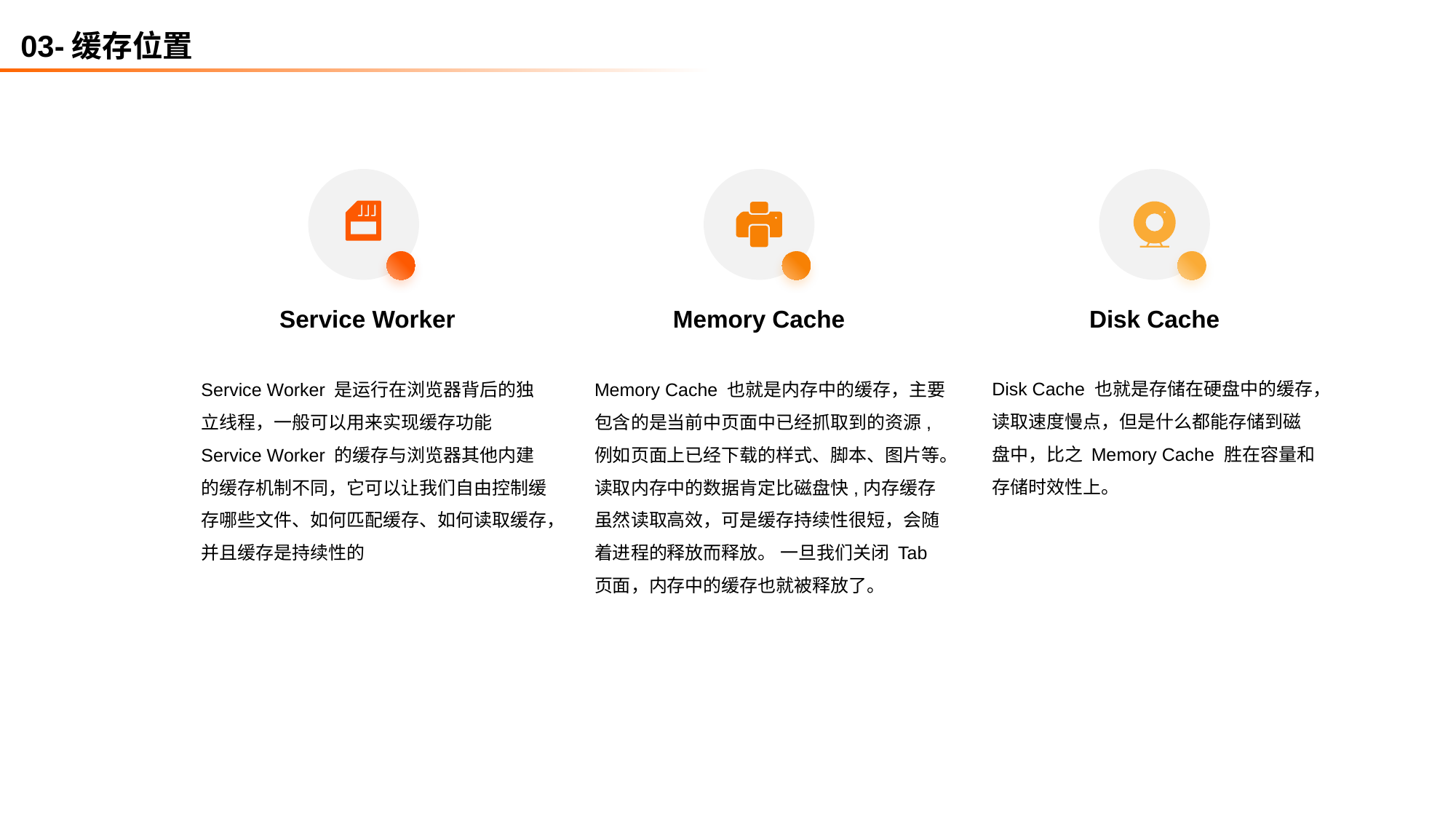

03-缓存位置

 Service Worker
Disk Cache
Memory Cache
Disk Cache 也就是存储在硬盘中的缓存，读取速度慢点，但是什么都能存储到磁盘中，比之 Memory Cache 胜在容量和存储时效性上。
Memory Cache 也就是内存中的缓存，主要包含的是当前中页面中已经抓取到的资源,例如页面上已经下载的样式、脚本、图片等。读取内存中的数据肯定比磁盘快,内存缓存虽然读取高效，可是缓存持续性很短，会随着进程的释放而释放。 一旦我们关闭 Tab 页面，内存中的缓存也就被释放了。
Service Worker 是运行在浏览器背后的独立线程，一般可以用来实现缓存功能
Service Worker 的缓存与浏览器其他内建的缓存机制不同，它可以让我们自由控制缓存哪些文件、如何匹配缓存、如何读取缓存，并且缓存是持续性的